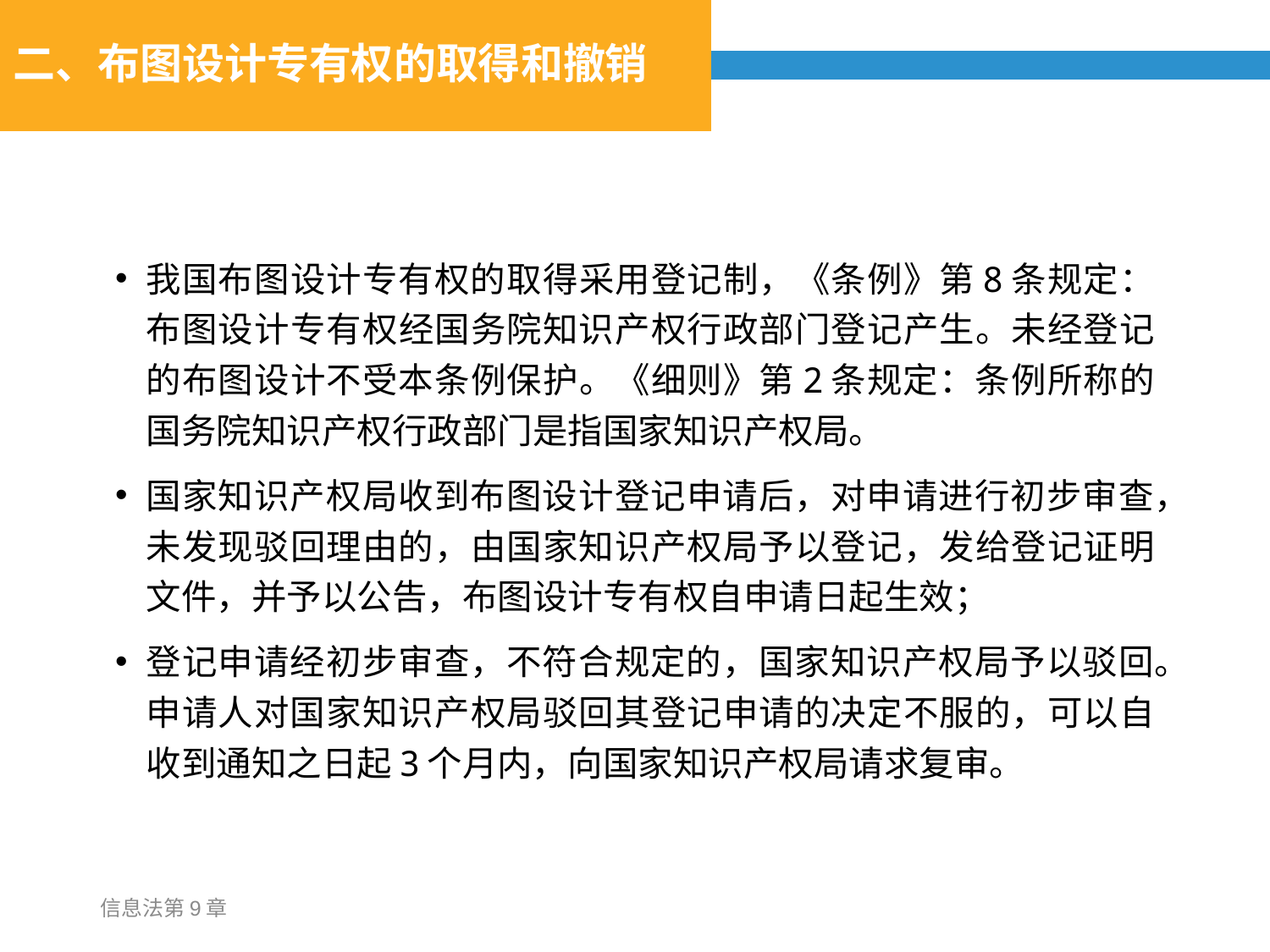

# 二、布图设计专有权的取得和撤销
我国布图设计专有权的取得采用登记制，《条例》第8条规定：布图设计专有权经国务院知识产权行政部门登记产生。未经登记的布图设计不受本条例保护。《细则》第2条规定：条例所称的国务院知识产权行政部门是指国家知识产权局。
国家知识产权局收到布图设计登记申请后，对申请进行初步审查，未发现驳回理由的，由国家知识产权局予以登记，发给登记证明文件，并予以公告，布图设计专有权自申请日起生效；
登记申请经初步审查，不符合规定的，国家知识产权局予以驳回。申请人对国家知识产权局驳回其登记申请的决定不服的，可以自收到通知之日起3个月内，向国家知识产权局请求复审。

信息法第9章